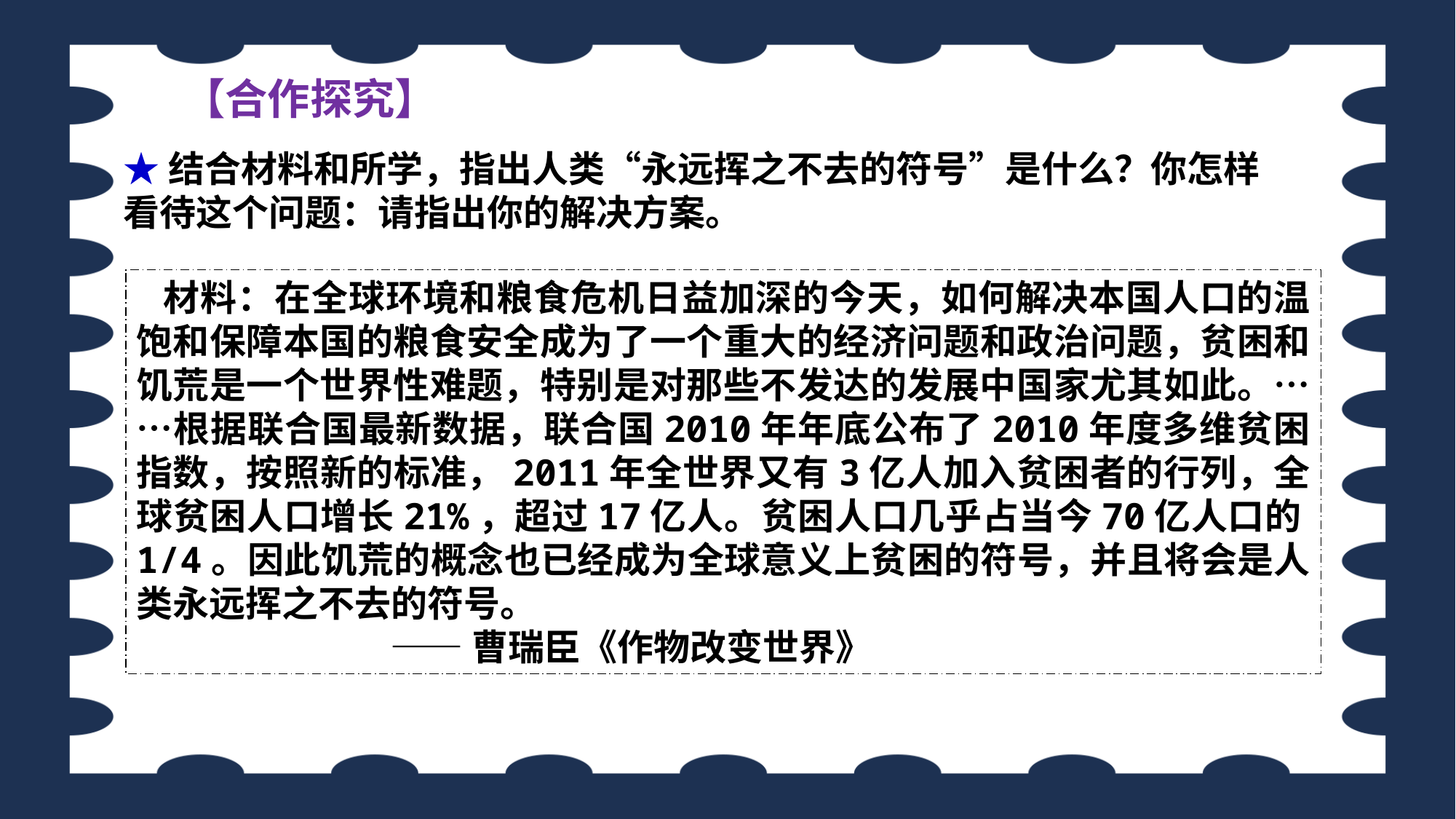

【合作探究】
★结合材料和所学，指出人类“永远挥之不去的符号”是什么？你怎样看待这个问题：请指出你的解决方案。
  材料：在全球环境和粮食危机日益加深的今天，如何解决本国人口的温饱和保障本国的粮食安全成为了一个重大的经济问题和政治问题，贫困和饥荒是一个世界性难题，特别是对那些不发达的发展中国家尤其如此。……根据联合国最新数据，联合国2010年年底公布了2010年度多维贫困指数，按照新的标准，2011年全世界又有3亿人加入贫困者的行列，全球贫困人口增长21%，超过17亿人。贫困人口几乎占当今70亿人口的1/4。因此饥荒的概念也已经成为全球意义上贫困的符号，并且将会是人类永远挥之不去的符号。
                               ——曹瑞臣《作物改变世界》